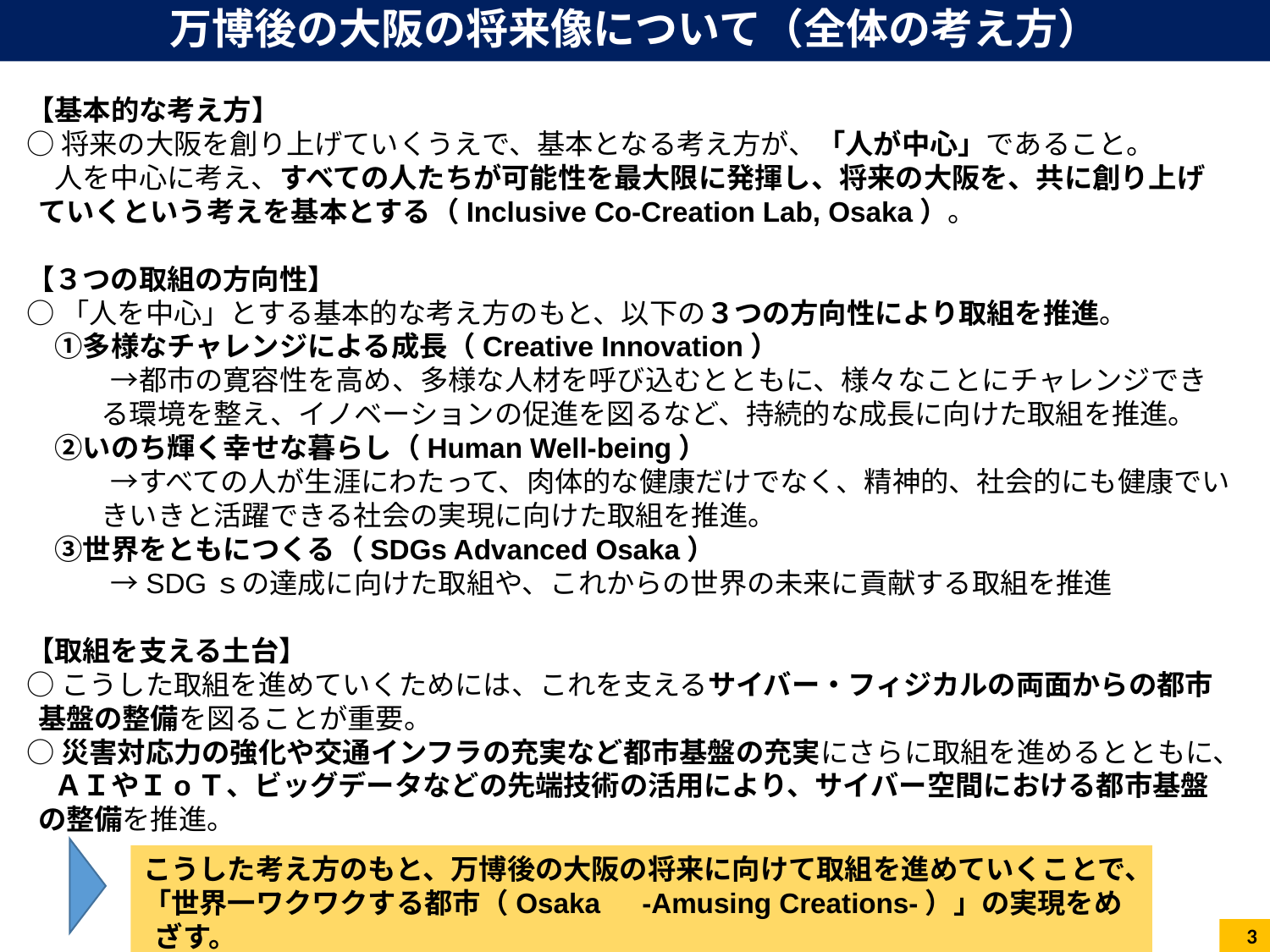

万博後の大阪の将来像について（全体の考え方）
【基本的な考え方】
○将来の大阪を創り上げていくうえで、基本となる考え方が、「人が中心」であること。
　人を中心に考え、すべての人たちが可能性を最大限に発揮し、将来の大阪を、共に創り上げていくという考えを基本とする（Inclusive Co-Creation Lab, Osaka）。

【３つの取組の方向性】
○「人を中心」とする基本的な考え方のもと、以下の３つの方向性により取組を推進。
　①多様なチャレンジによる成長（Creative Innovation）
　　　→都市の寛容性を高め、多様な人材を呼び込むとともに、様々なことにチャレンジできる環境を整え、イノベーションの促進を図るなど、持続的な成長に向けた取組を推進。
　②いのち輝く幸せな暮らし（Human Well-being）
　　　→すべての人が生涯にわたって、肉体的な健康だけでなく、精神的、社会的にも健康でいきいきと活躍できる社会の実現に向けた取組を推進。
　③世界をともにつくる（SDGs Advanced Osaka）
　　　→SDGｓの達成に向けた取組や、これからの世界の未来に貢献する取組を推進

【取組を支える土台】
○こうした取組を進めていくためには、これを支えるサイバー・フィジカルの両面からの都市基盤の整備を図ることが重要。
○災害対応力の強化や交通インフラの充実など都市基盤の充実にさらに取組を進めるとともに、
　ＡＩやＩoＴ、ビッグデータなどの先端技術の活用により、サイバー空間における都市基盤の整備を推進。
こうした考え方のもと、万博後の大阪の将来に向けて取組を進めていくことで、
「世界一ワクワクする都市（Osaka　-Amusing Creations-）」の実現をめざす。

3